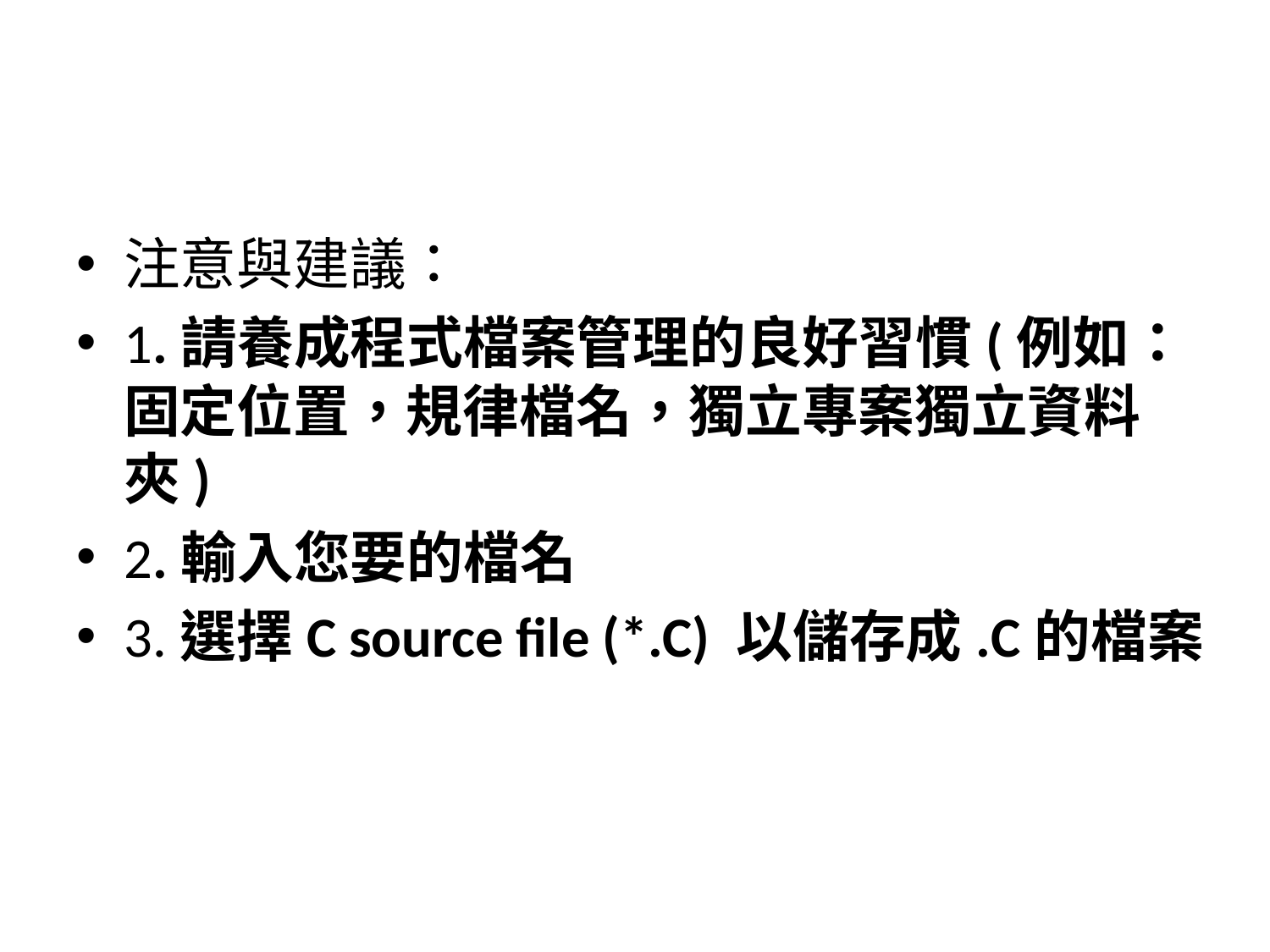

#
注意與建議：
1.請養成程式檔案管理的良好習慣(例如：固定位置，規律檔名，獨立專案獨立資料夾)
2.輸入您要的檔名
3.選擇C source file (*.C) 以儲存成.C的檔案